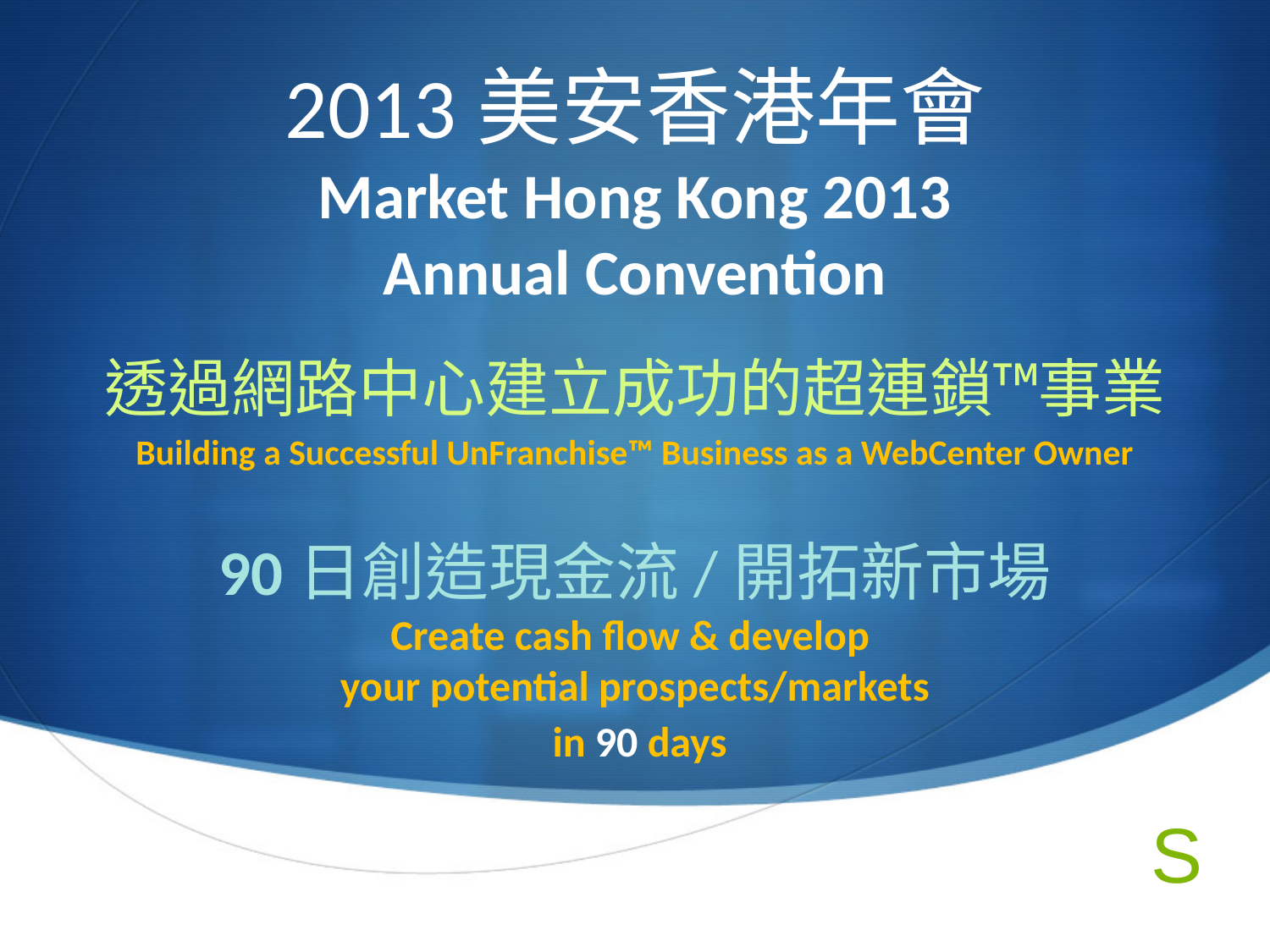

# 2013美安香港年會 Market Hong Kong 2013 Annual Convention
透過網路中心建立成功的超連鎖™事業
Building a Successful UnFranchise™ Business as a WebCenter Owner
90日創造現金流/開拓新市場
Create cash flow & develop
your potential prospects/markets
 in 90 days